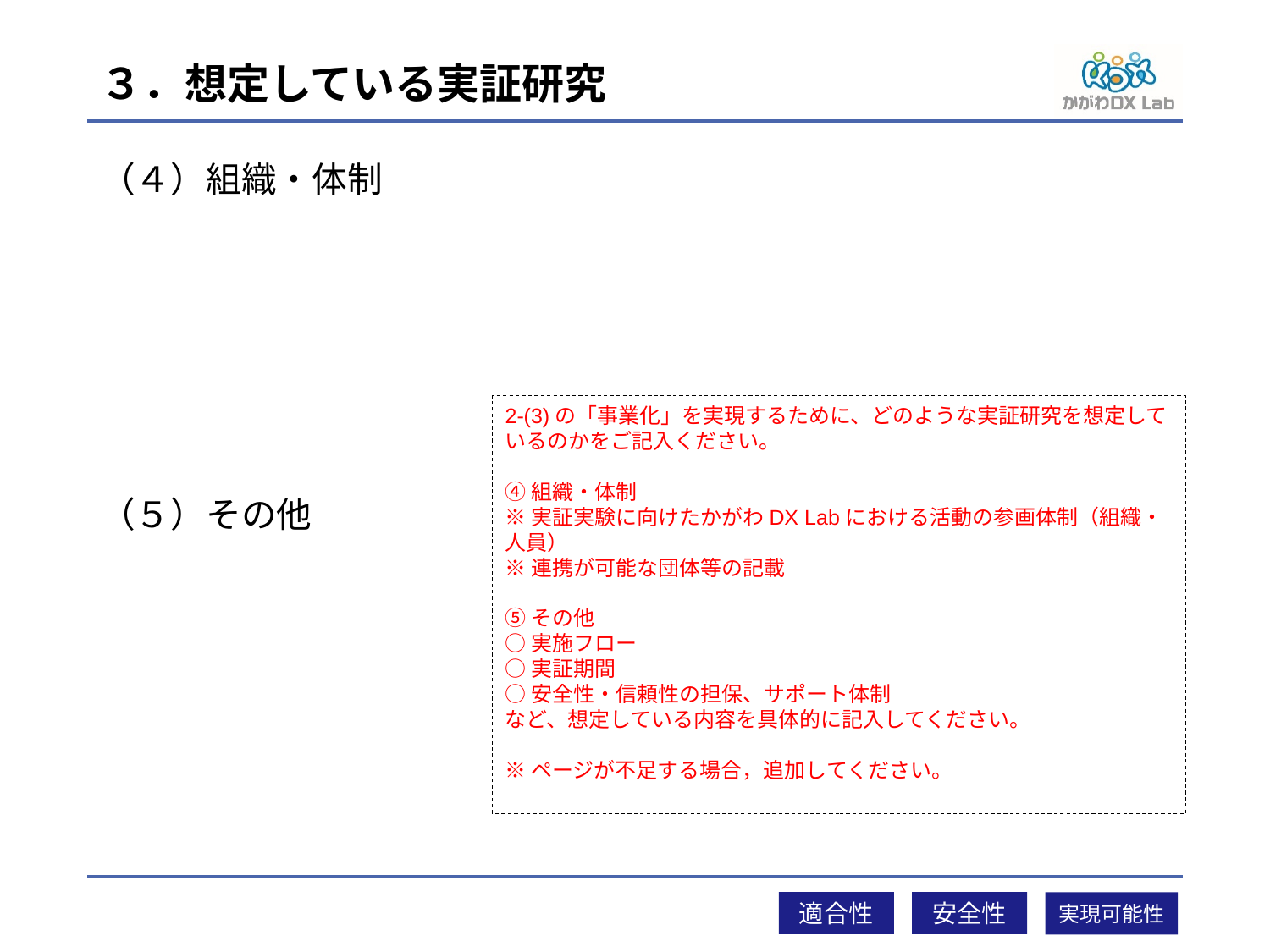

# ３．想定している実証研究
（４）組織・体制

（５）その他

2-(3)の「事業化」を実現するために、どのような実証研究を想定しているのかをご記入ください。

④組織・体制
※実証実験に向けたかがわDX Labにおける活動の参画体制（組織・人員）
※連携が可能な団体等の記載

⑤その他
○実施フロー
○実証期間
○安全性・信頼性の担保、サポート体制
など、想定している内容を具体的に記入してください。

※ページが不足する場合，追加してください。

適合性
安全性
実現可能性